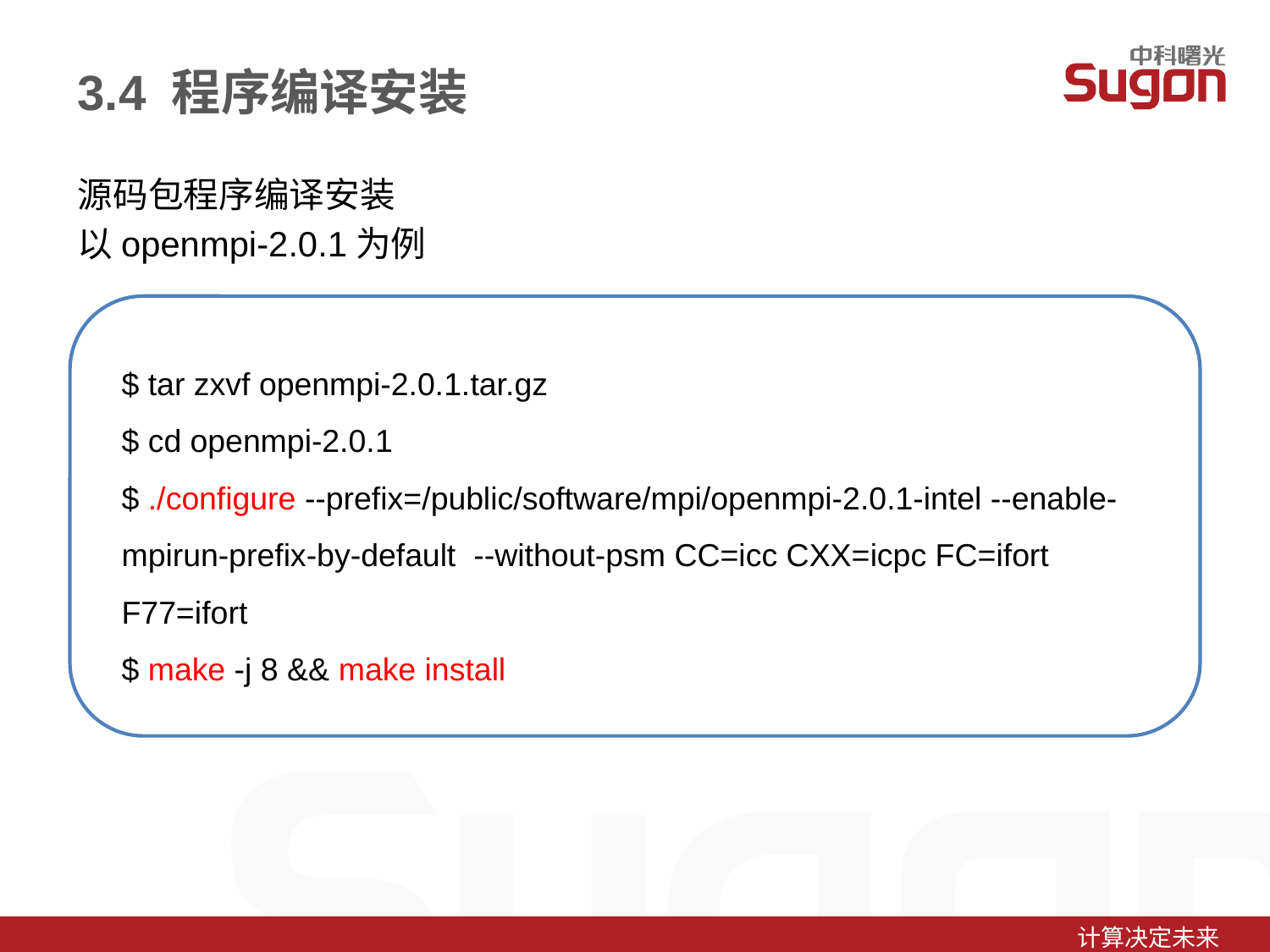

3.4 程序编译安装
源码包程序编译安装
以openmpi-2.0.1为例
$ tar zxvf openmpi-2.0.1.tar.gz
$ cd openmpi-2.0.1
$ ./configure --prefix=/public/software/mpi/openmpi-2.0.1-intel --enable-mpirun-prefix-by-default  --without-psm CC=icc CXX=icpc FC=ifort F77=ifort
$ make -j 8 && make install